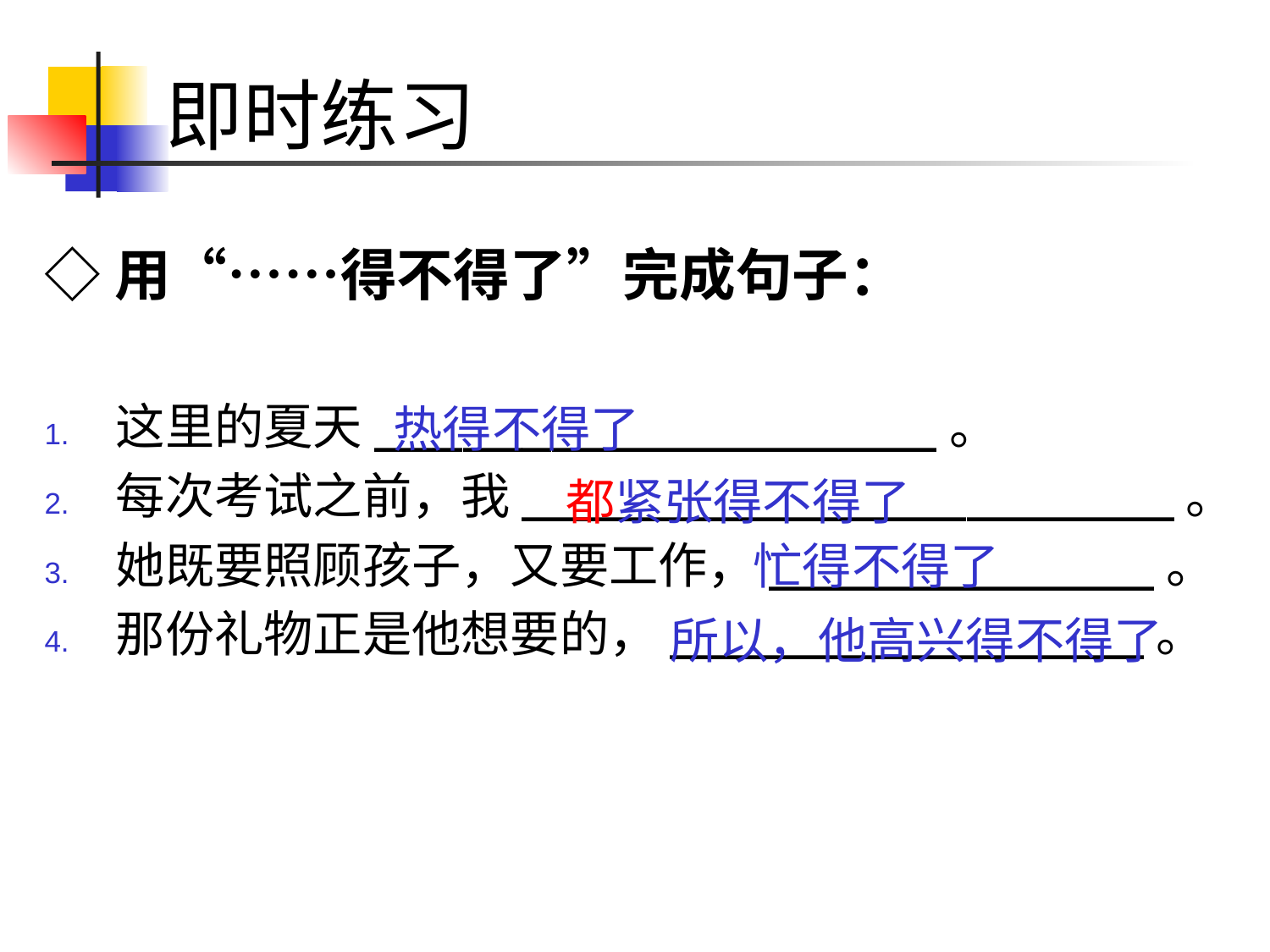

# 即时练习
◇用“……得不得了”完成句子：

这里的夏天___________________。
每次考试之前，我______________________。
她既要照顾孩子，又要工作，_____________。
那份礼物正是他想要的，________________。
热得不得了
都紧张得不得了
忙得不得了
所以，他高兴得不得了